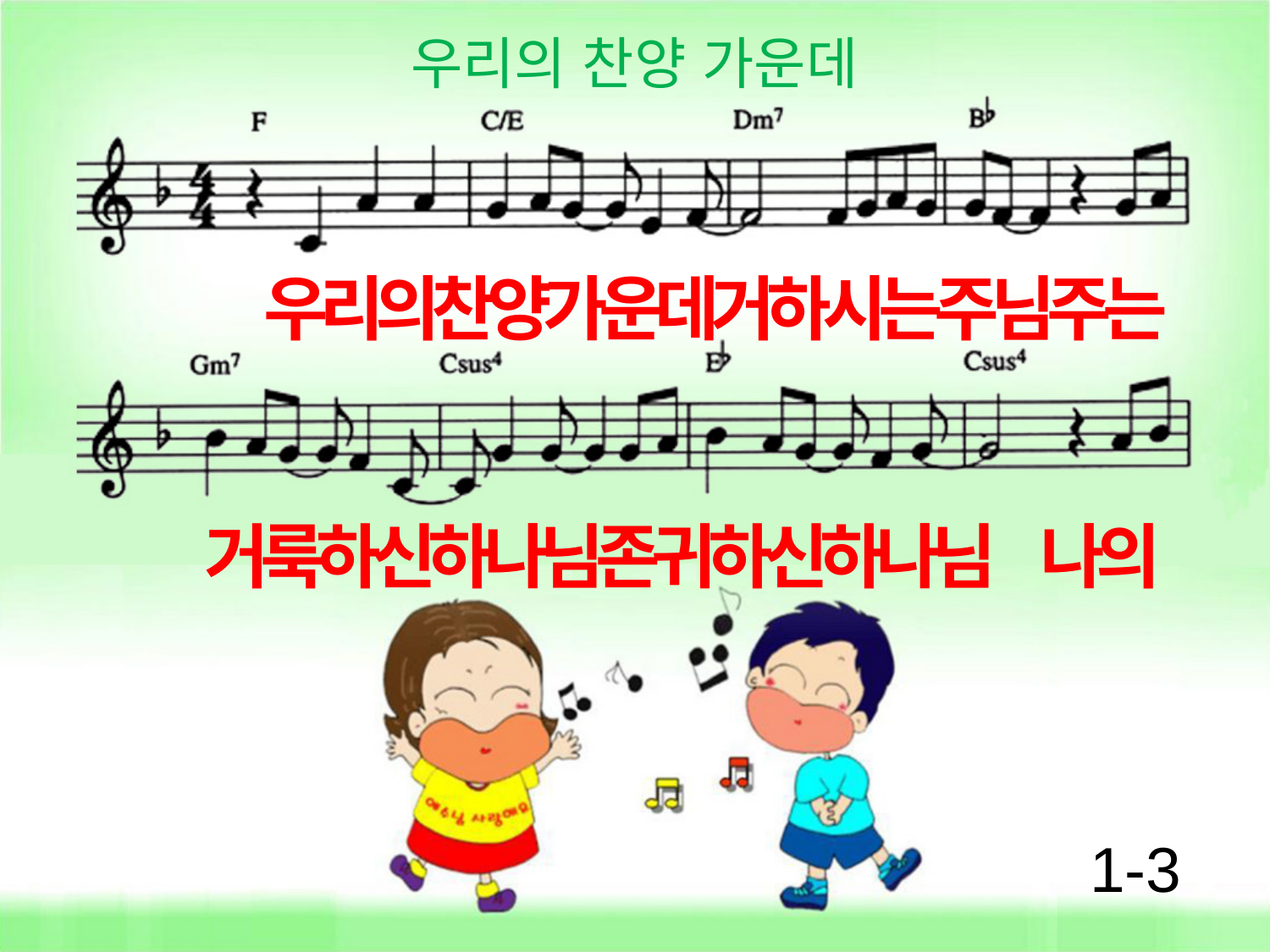

우리의 찬양 가운데
우리의찬양가운데거하시는주님주는
거룩하신하나님존귀하신하나님    나의
1-3